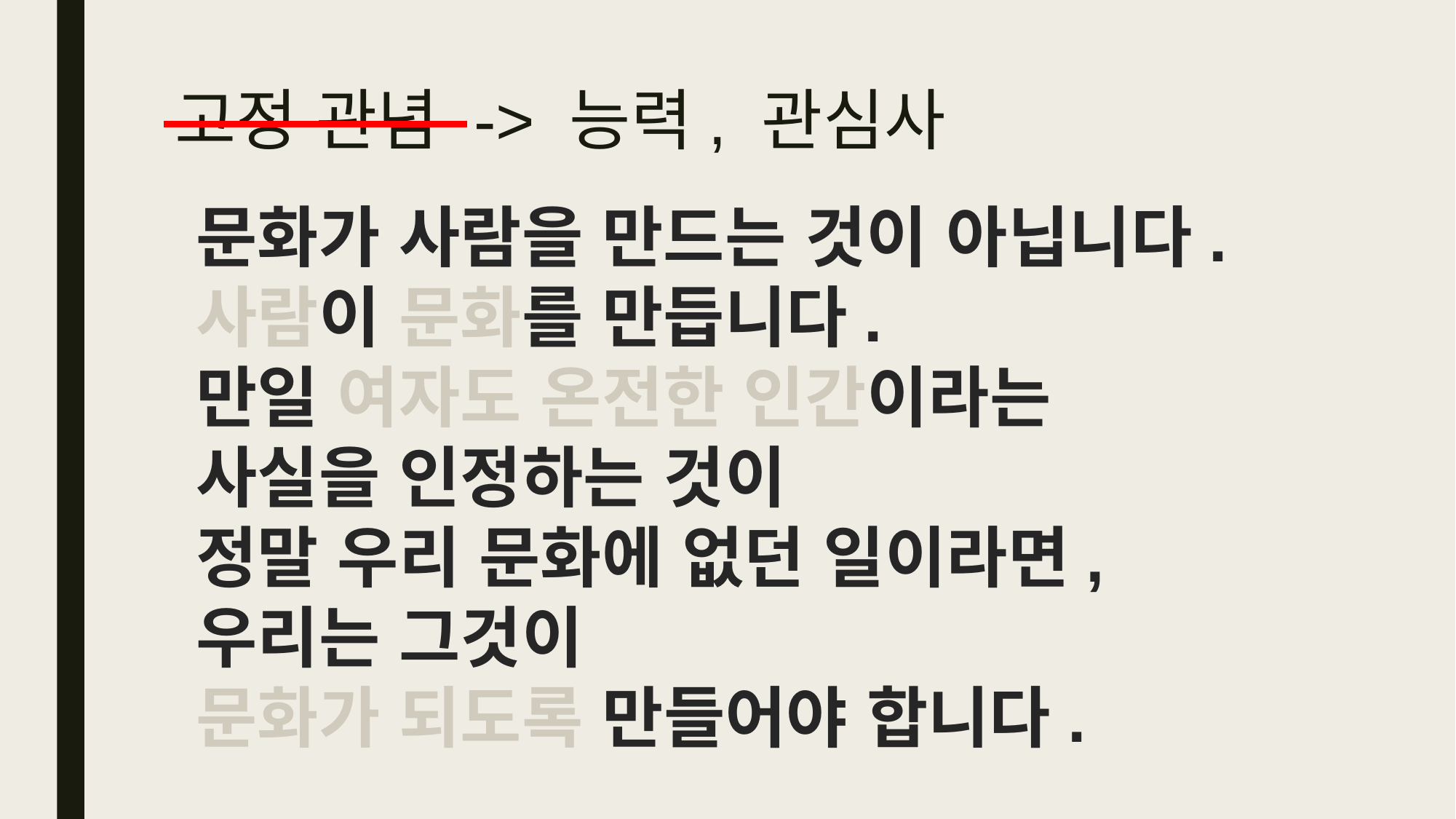

# 고정 관념 -> 능력, 관심사
문화가 사람을 만드는 것이 아닙니다.
사람이 문화를 만듭니다.
만일 여자도 온전한 인간이라는
사실을 인정하는 것이
정말 우리 문화에 없던 일이라면,
우리는 그것이
문화가 되도록 만들어야 합니다.